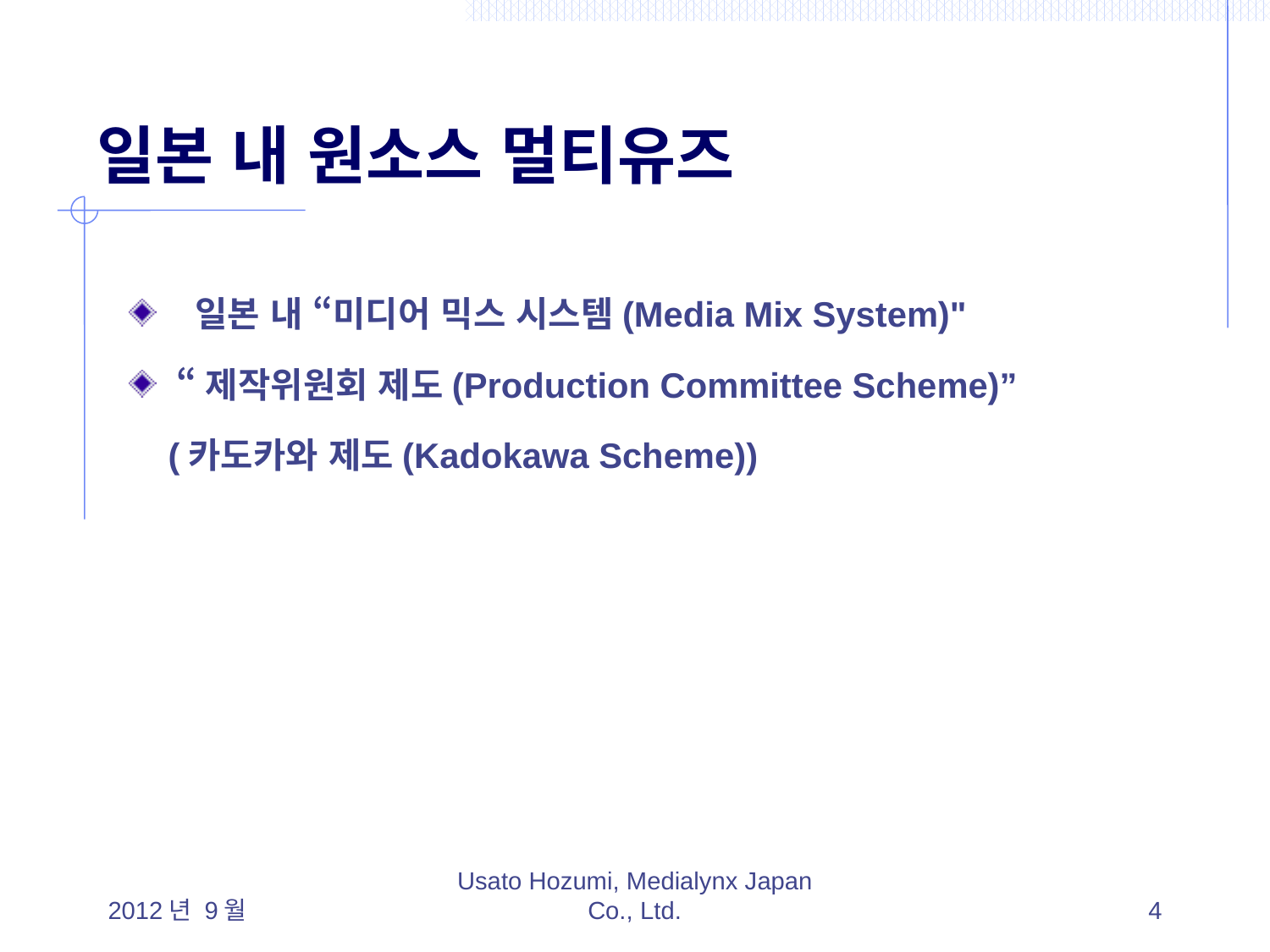

# 일본 내 원소스 멀티유즈
 일본 내 “미디어 믹스 시스템(Media Mix System)"
“제작위원회 제도(Production Committee Scheme)”
    (카도카와 제도(Kadokawa Scheme))
2012년 9월
Usato Hozumi, Medialynx Japan Co., Ltd.
4